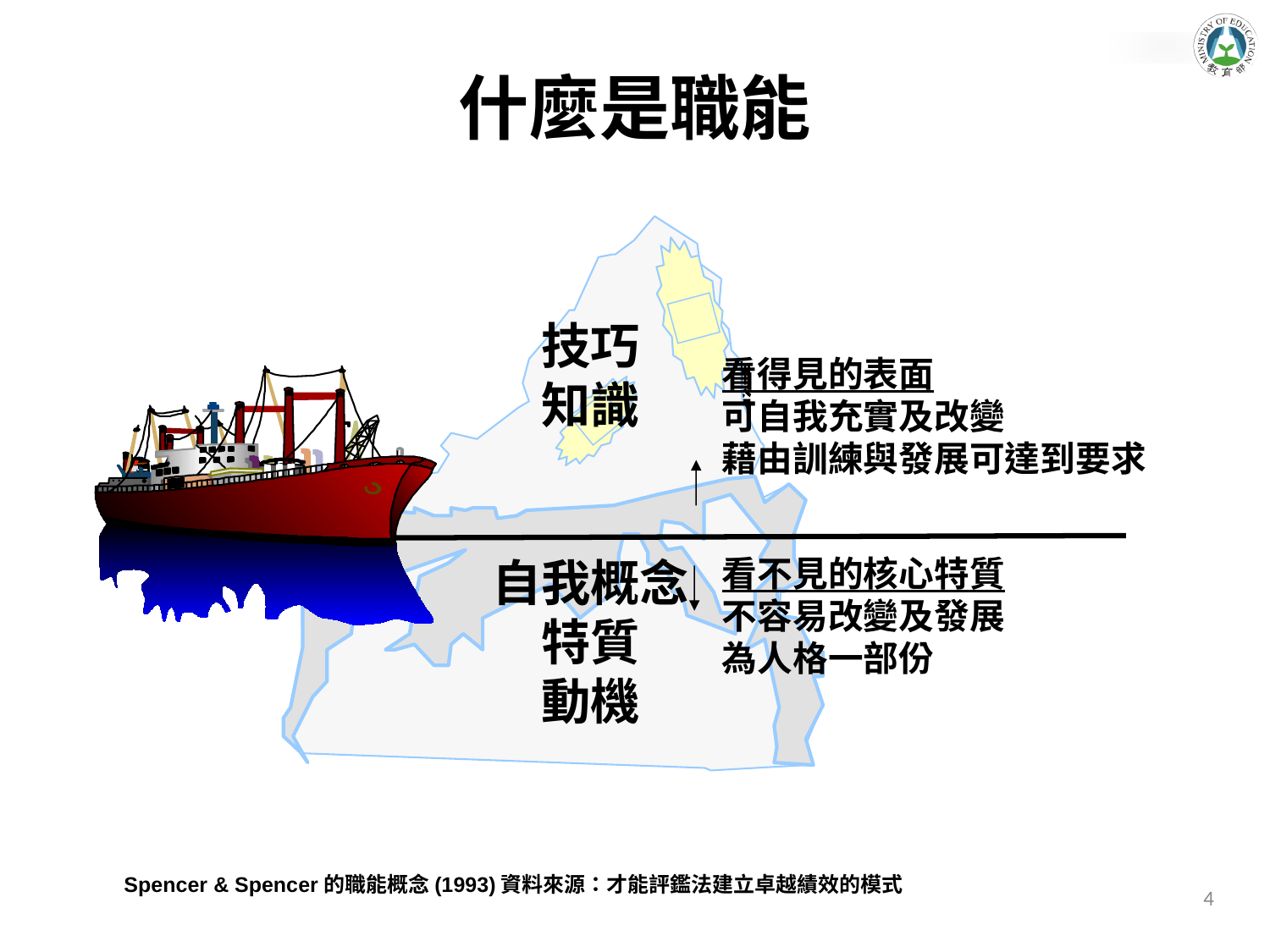

什麼是職能

技巧
知識

自我概念
特質
動機
 看得見　 　看不見
看得見的表面
可自我充實及改變
藉由訓練與發展可達到要求

看不見的核心特質
不容易改變及發展
為人格一部份

Spencer & Spencer的職能概念(1993)資料來源：才能評鑑法建立卓越績效的模式